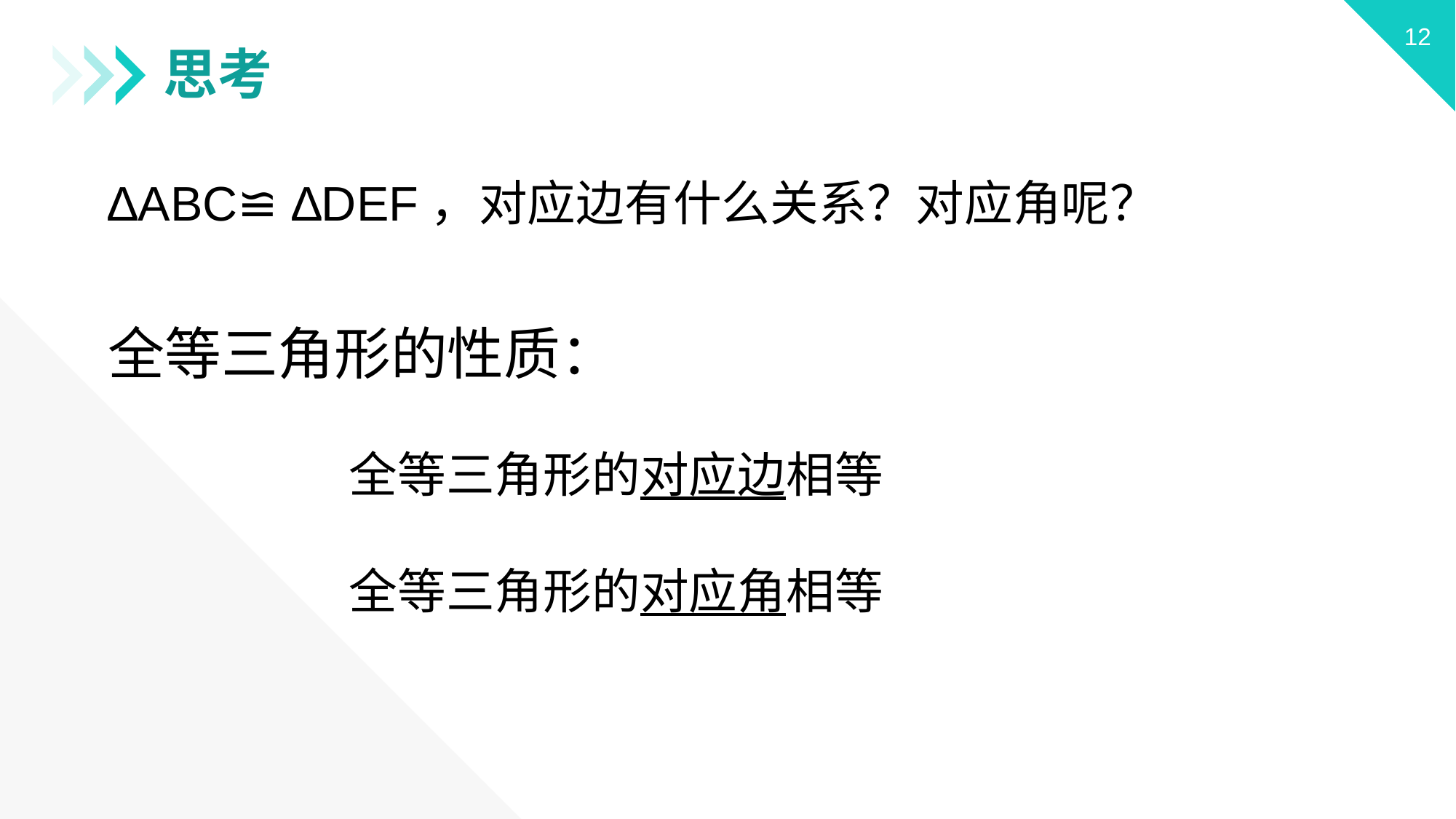

思考
∆ABC≌ ∆DEF，对应边有什么关系？对应角呢？
全等三角形的性质：
                     全等三角形的对应边相等
                     全等三角形的对应角相等